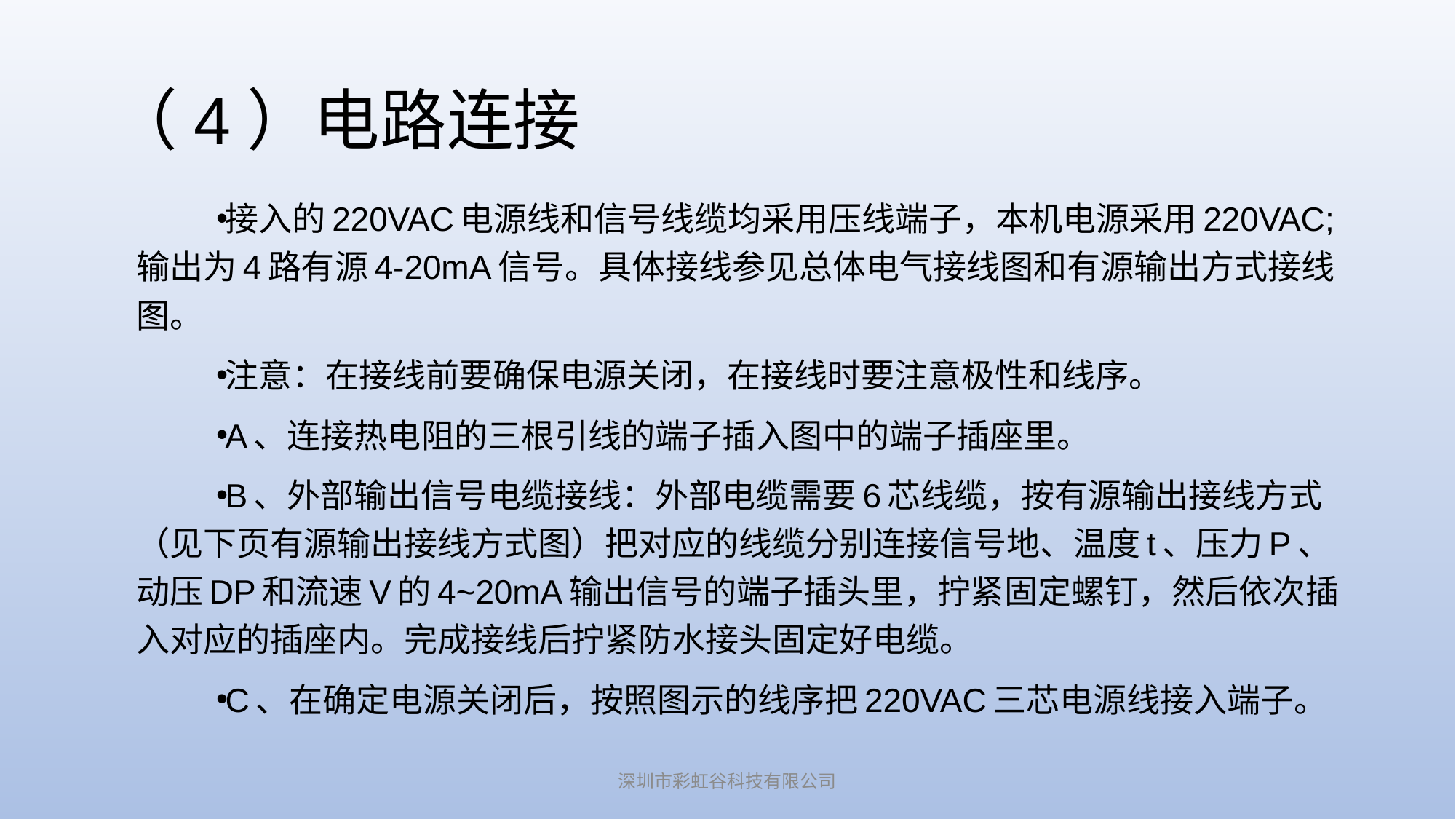

# （4）电路连接
接入的220VAC电源线和信号线缆均采用压线端子，本机电源采用220VAC;输出为4路有源4-20mA信号。具体接线参见总体电气接线图和有源输出方式接线图。
注意：在接线前要确保电源关闭，在接线时要注意极性和线序。
A、连接热电阻的三根引线的端子插入图中的端子插座里。
B、外部输出信号电缆接线：外部电缆需要6芯线缆，按有源输出接线方式（见下页有源输出接线方式图）把对应的线缆分别连接信号地、温度t、压力P、动压DP和流速V的4~20mA输出信号的端子插头里，拧紧固定螺钉，然后依次插入对应的插座内。完成接线后拧紧防水接头固定好电缆。
C、在确定电源关闭后，按照图示的线序把220VAC三芯电源线接入端子。

深圳市彩虹谷科技有限公司
15